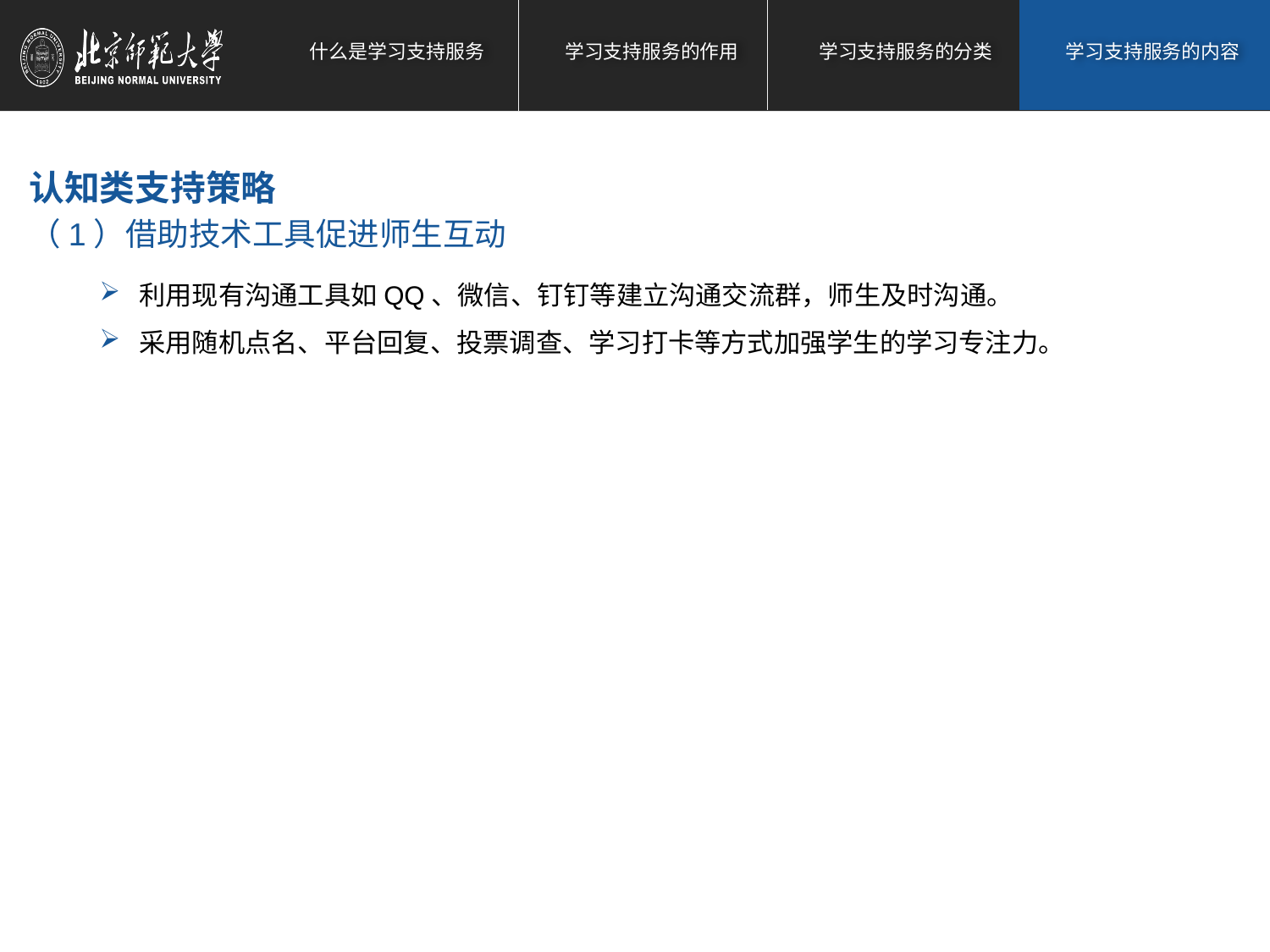

认知类支持策略
（1）借助技术工具促进师生互动
利用现有沟通工具如QQ、微信、钉钉等建立沟通交流群，师生及时沟通。
采用随机点名、平台回复、投票调查、学习打卡等方式加强学生的学习专注力。